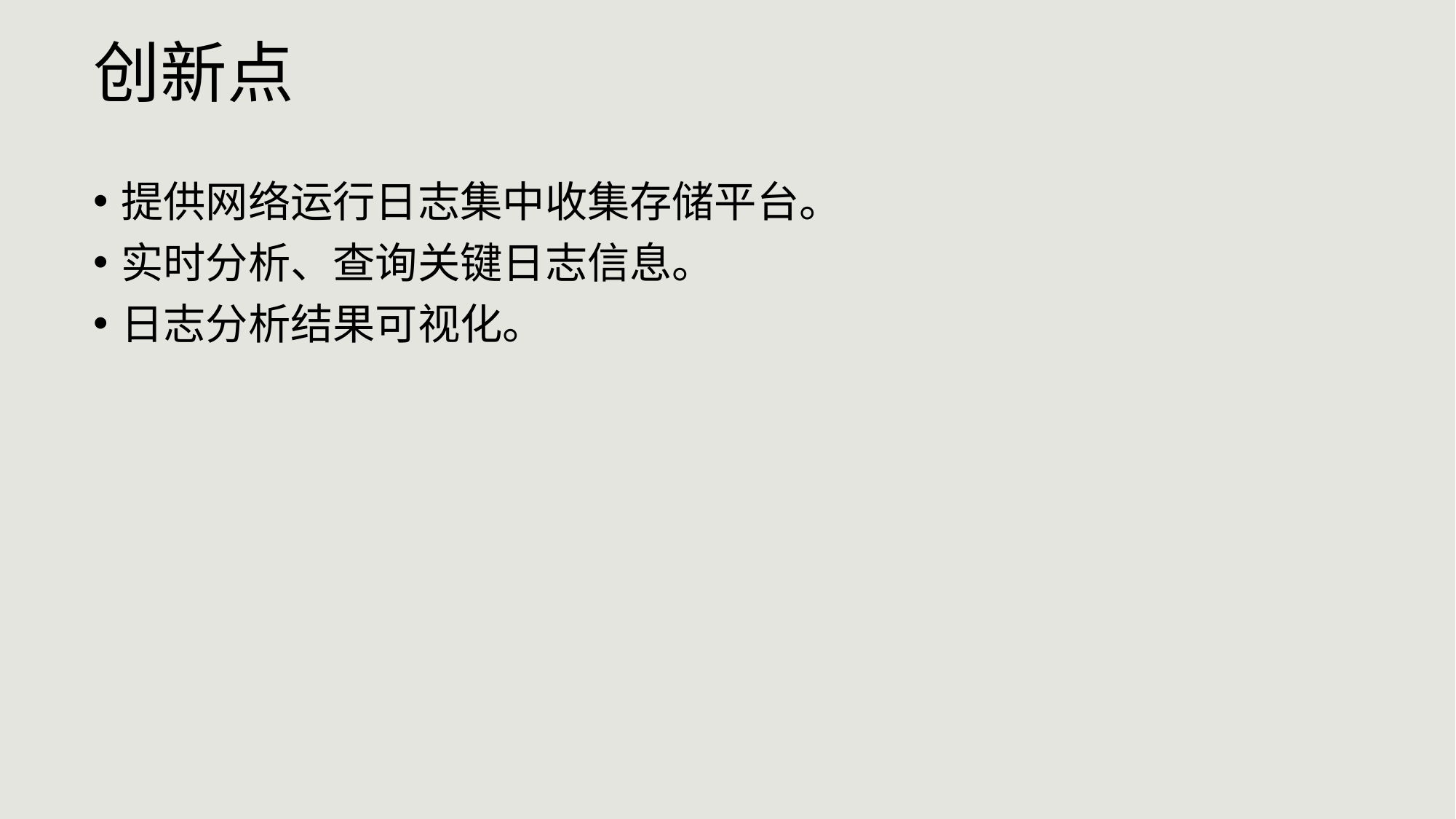

# 创新点
提供网络运行日志集中收集存储平台。
实时分析、查询关键日志信息。
日志分析结果可视化。